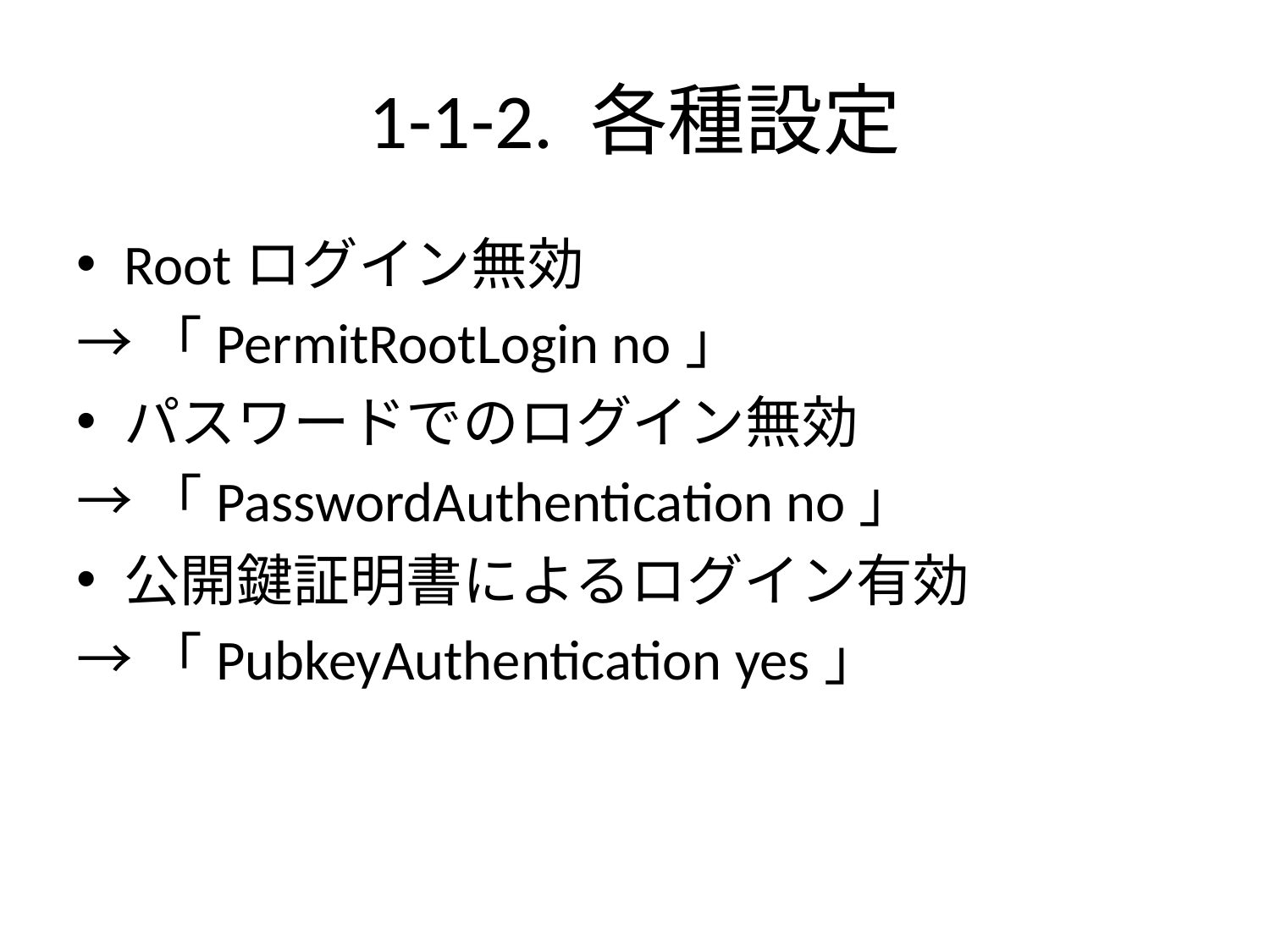

# 1-1-2. 各種設定
Rootログイン無効
→「PermitRootLogin no」
パスワードでのログイン無効
→「PasswordAuthentication no」
公開鍵証明書によるログイン有効
→「PubkeyAuthentication yes」